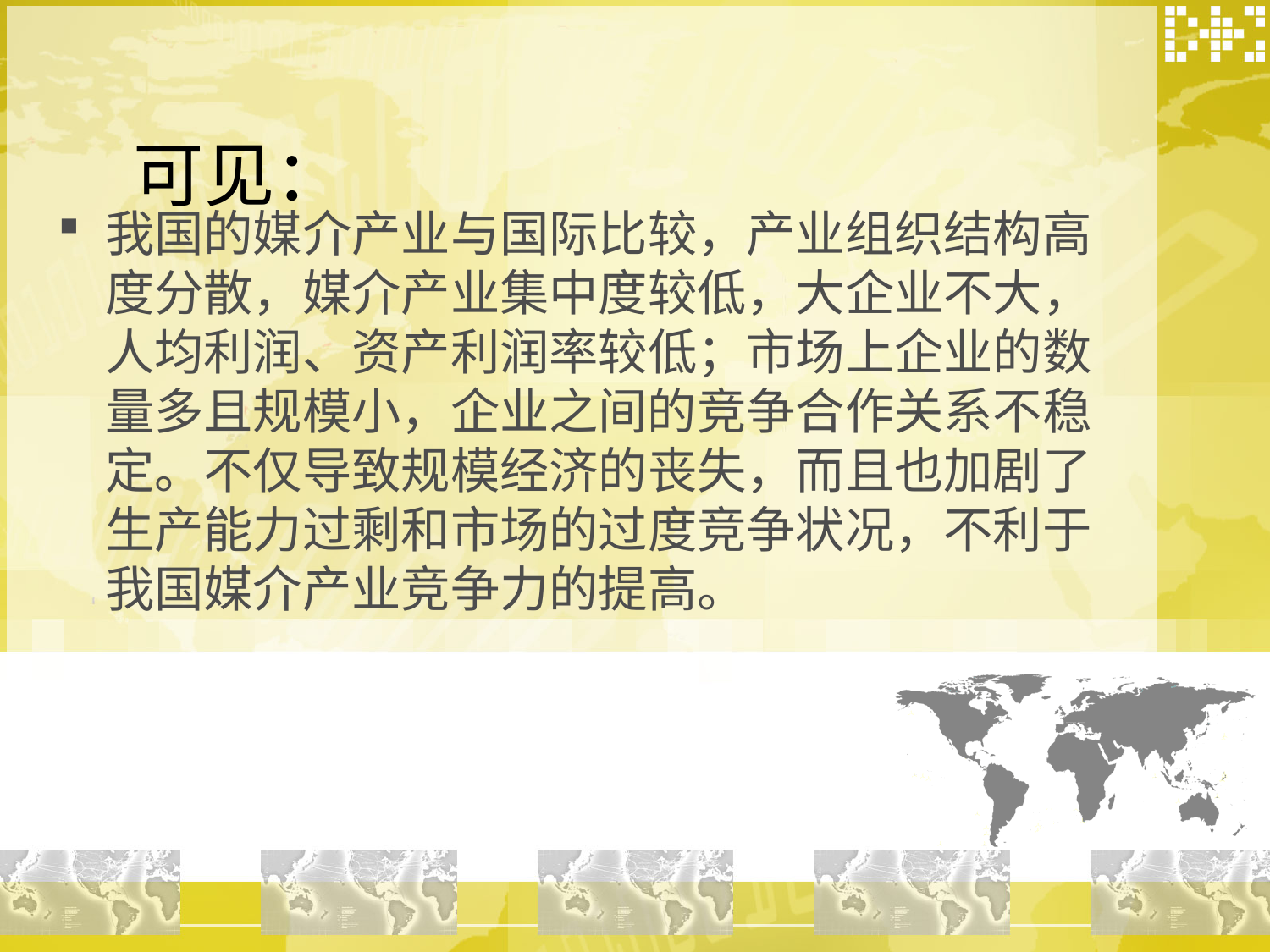

# 可见：
我国的媒介产业与国际比较，产业组织结构高度分散，媒介产业集中度较低，大企业不大，人均利润、资产利润率较低；市场上企业的数量多且规模小，企业之间的竞争合作关系不稳定。不仅导致规模经济的丧失，而且也加剧了生产能力过剩和市场的过度竞争状况，不利于我国媒介产业竞争力的提高。